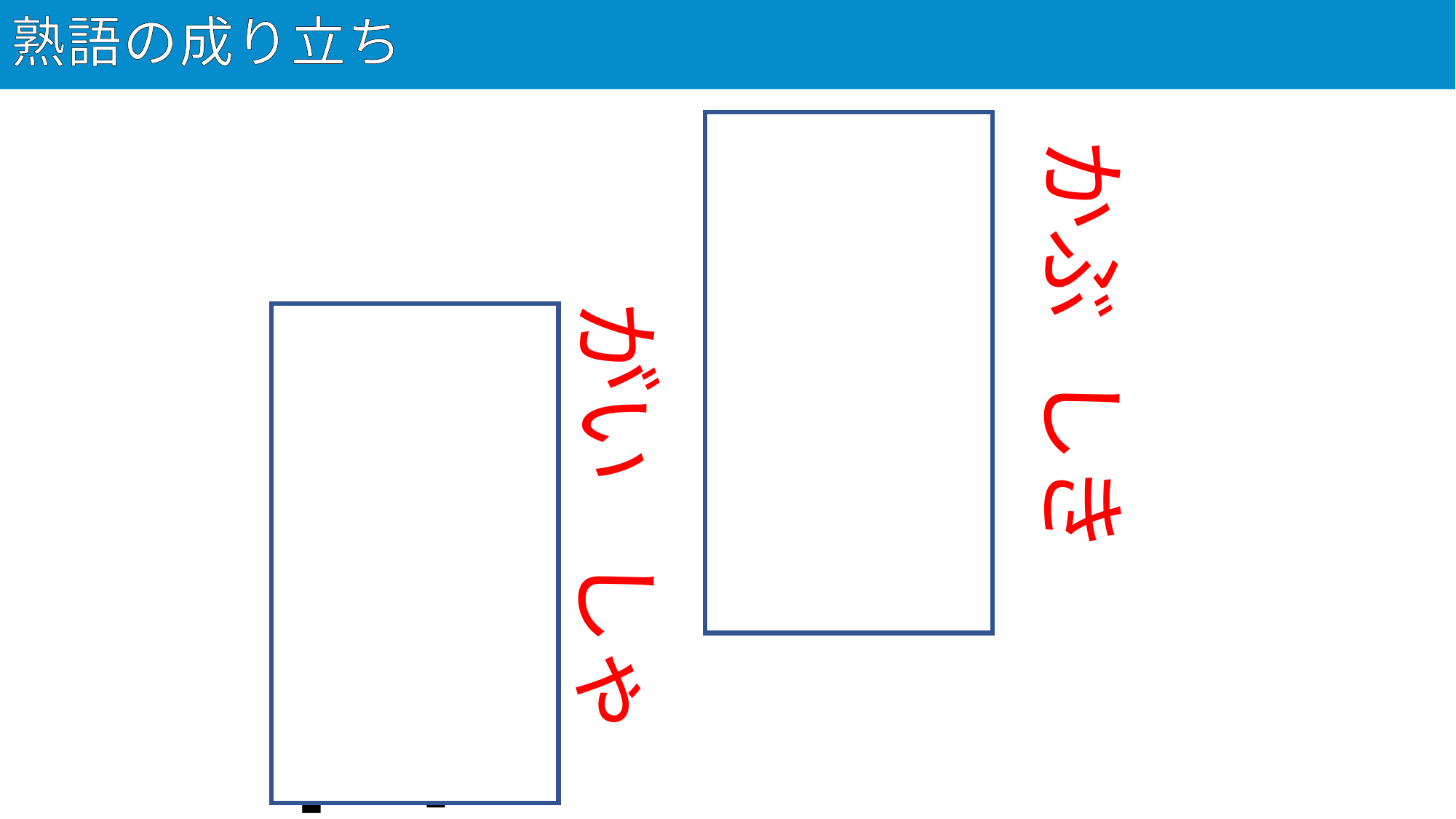

# 熟語の成り立ち
32

株式
かぶ
がい
会社

しき
しゃ